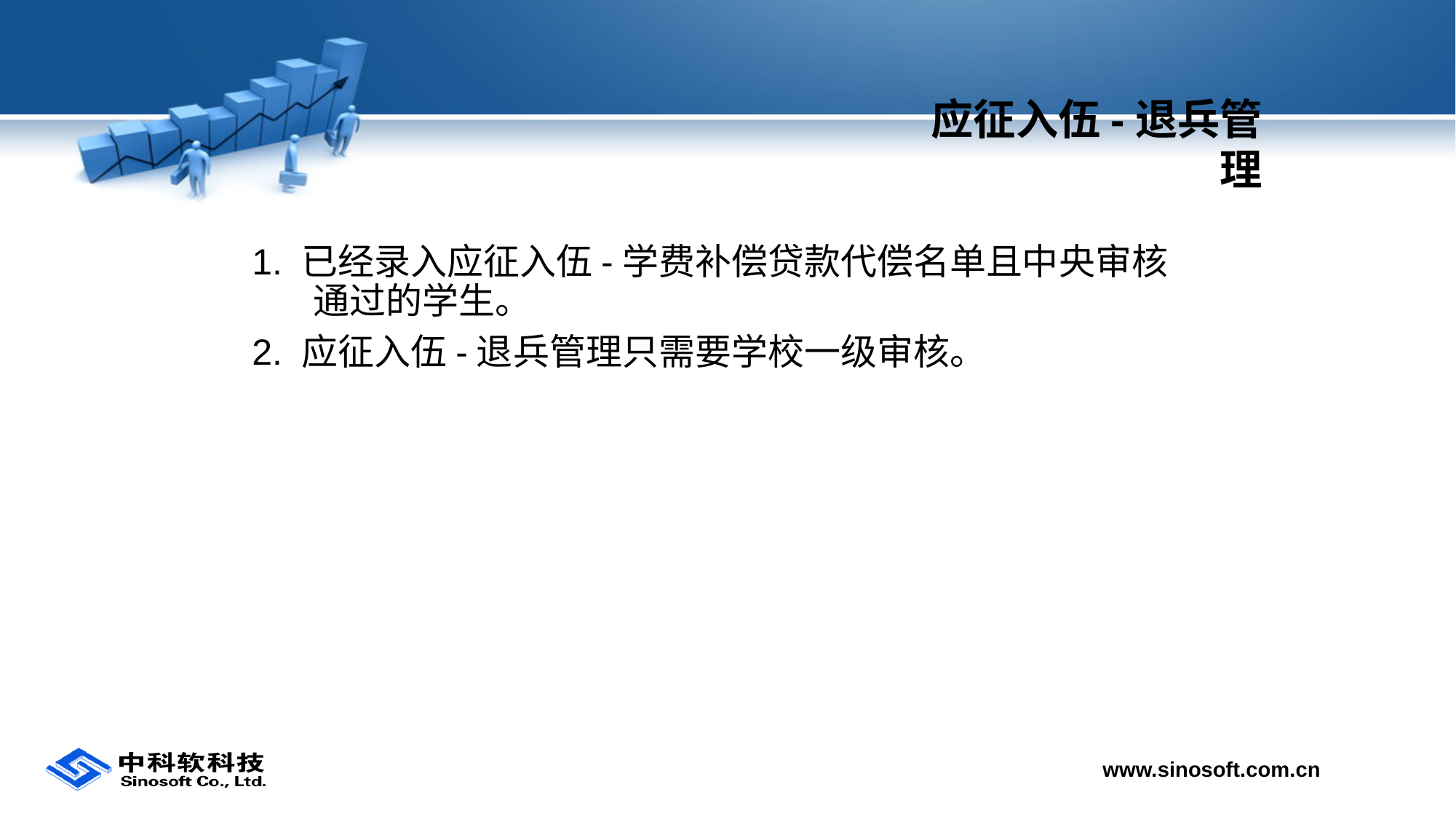

# 应征入伍-退兵管理
1. 已经录入应征入伍-学费补偿贷款代偿名单且中央审核通过的学生。
2. 应征入伍-退兵管理只需要学校一级审核。